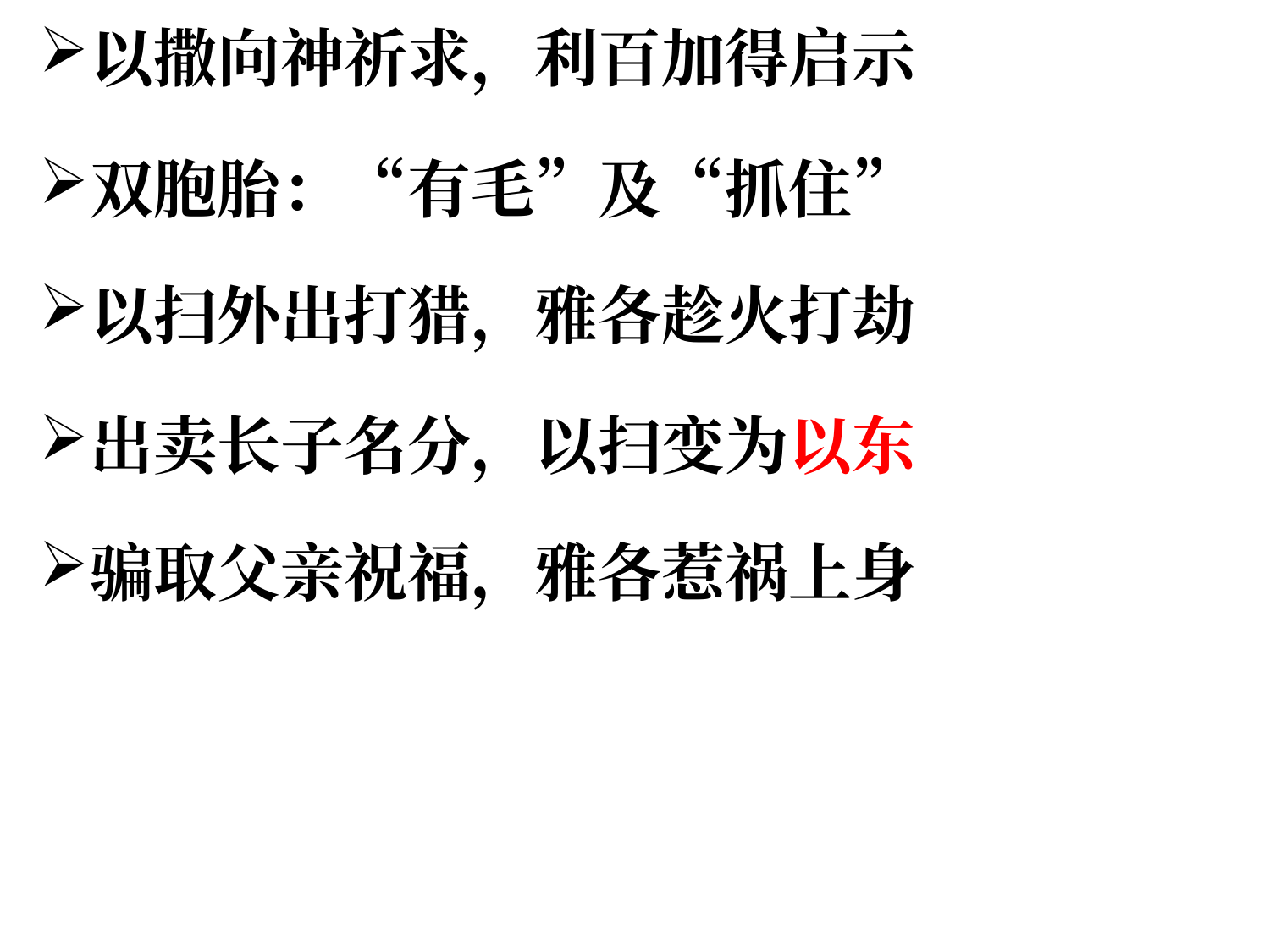

以撒向神祈求，利百加得启示

双胞胎：“有毛”及“抓住”

以扫外出打猎，雅各趁火打劫

出卖长子名分，以扫变为以东

骗取父亲祝福，雅各惹祸上身